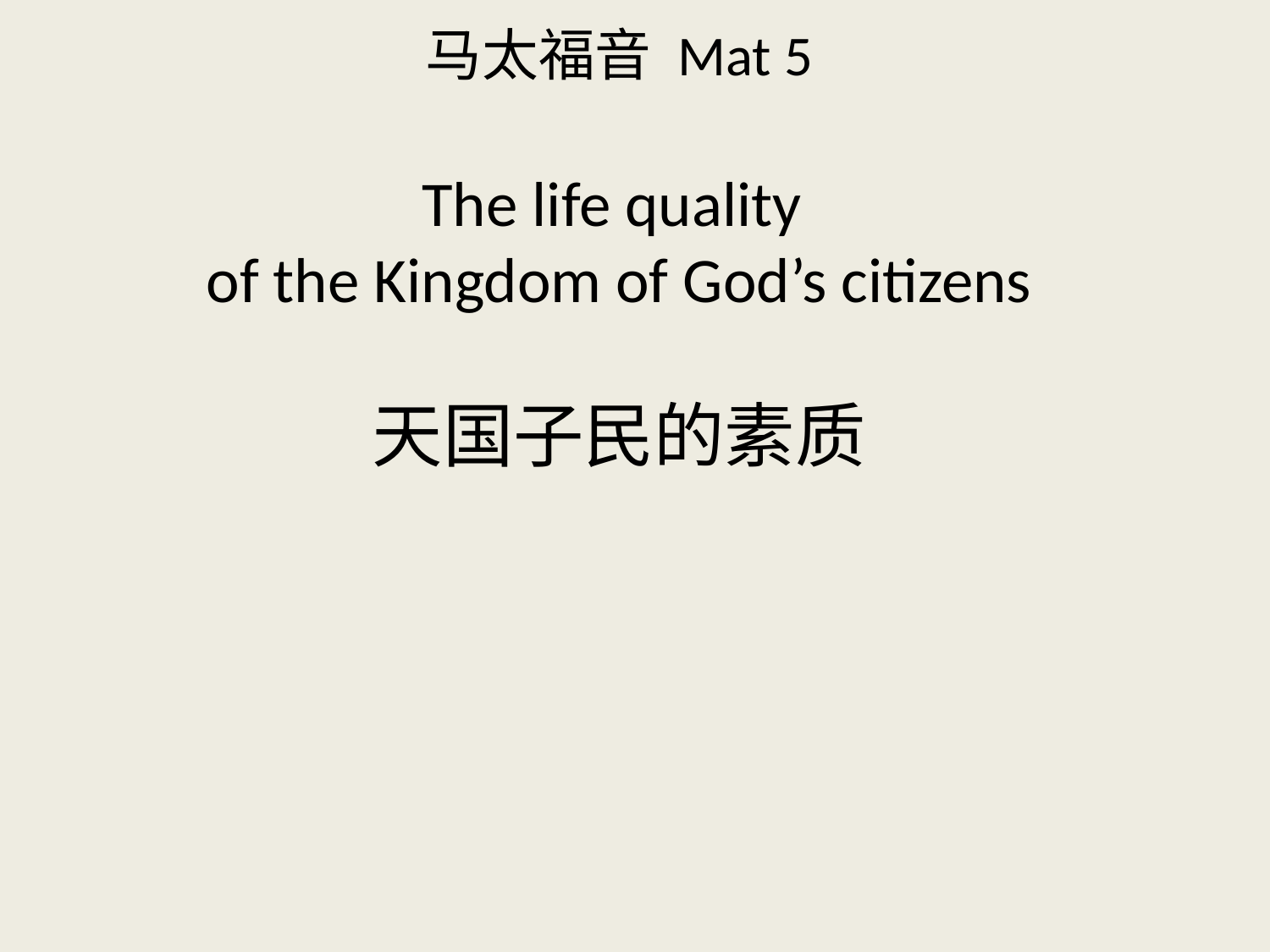

# 马太福音 Mat 5 The life quality of the Kingdom of God’s citizens 天国子民的素质